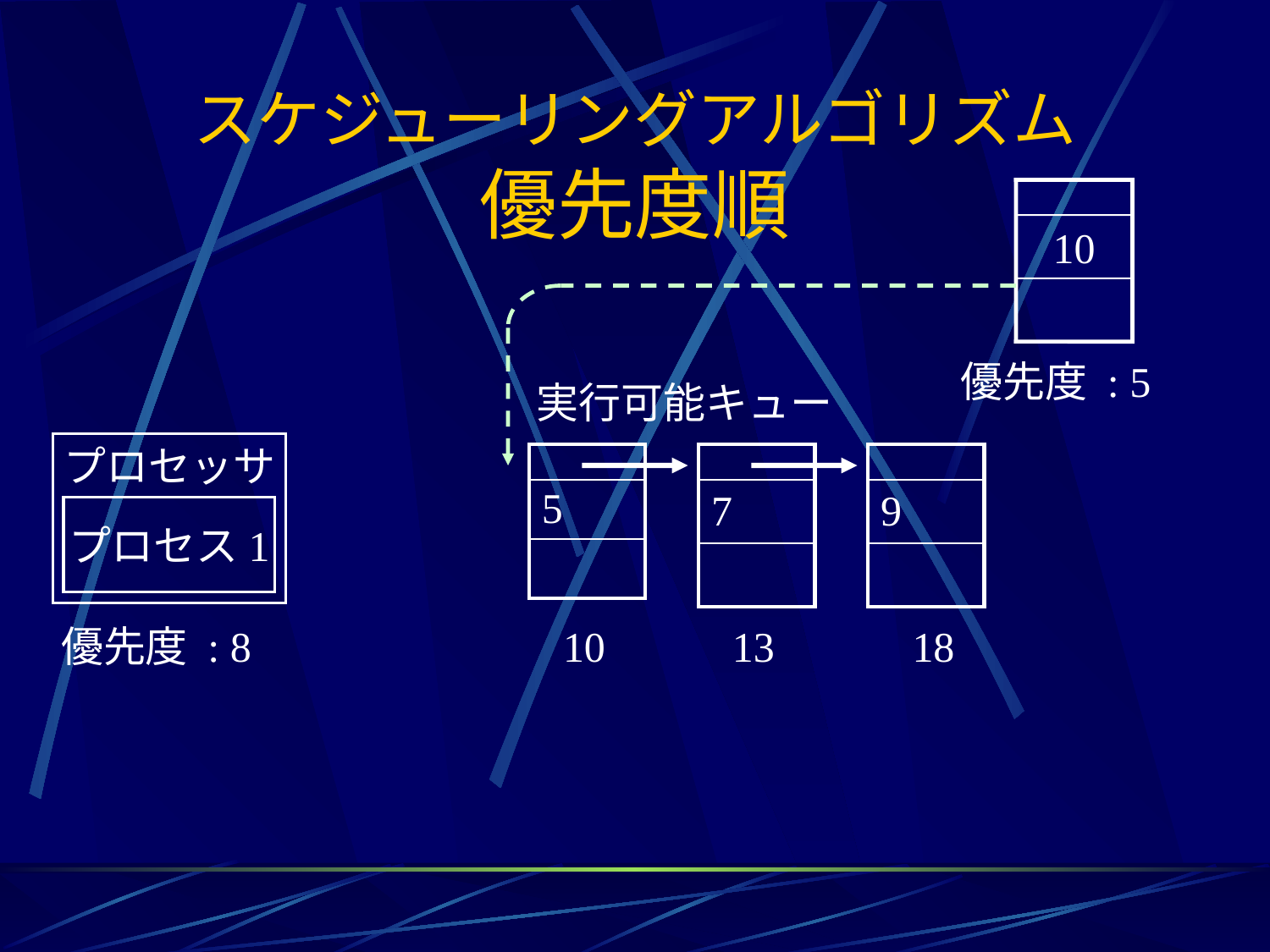

# スケジューリングアルゴリズム 優先度順

10

優先度 : 5

実行可能キュー

プロセッサ
|  |
| --- |
| 5 |
|  |
|  |
| --- |
| 7 |
|  |
|  |
| --- |
| 9 |
|  |

プロセス1
優先度 : 8
10
13
18